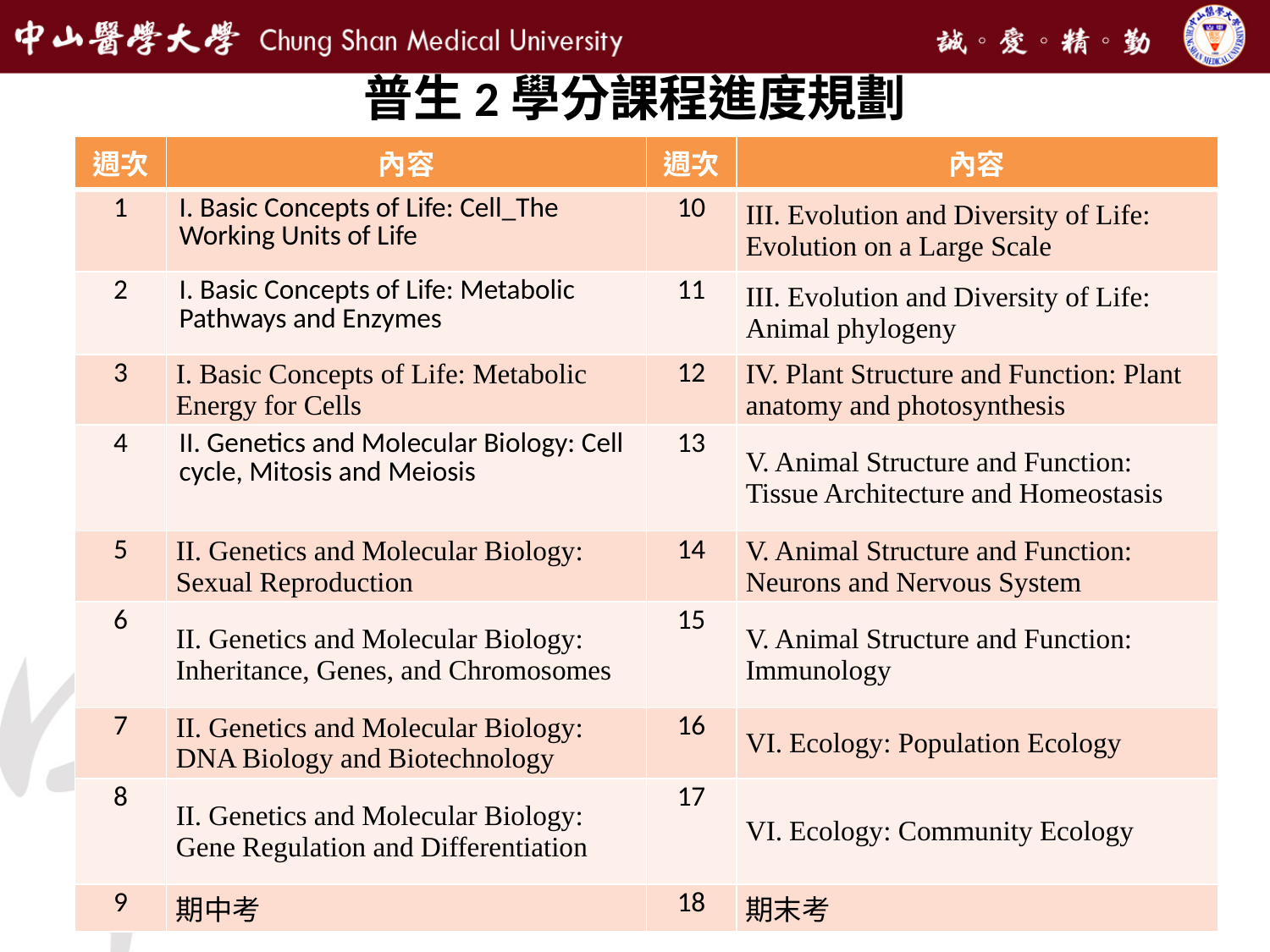

# 普生2學分課程進度規劃
| 週次 | 內容 | 週次 | 內容 |
| --- | --- | --- | --- |
| 1 | I. Basic Concepts of Life: Cell\_The Working Units of Life | 10 | III. Evolution and Diversity of Life: Evolution on a Large Scale |
| 2 | I. Basic Concepts of Life: Metabolic Pathways and Enzymes | 11 | III. Evolution and Diversity of Life: Animal phylogeny |
| 3 | I. Basic Concepts of Life: Metabolic Energy for Cells | 12 | IV. Plant Structure and Function: Plant anatomy and photosynthesis |
| 4 | II. Genetics and Molecular Biology: Cell cycle, Mitosis and Meiosis | 13 | V. Animal Structure and Function: Tissue Architecture and Homeostasis |
| 5 | II. Genetics and Molecular Biology: Sexual Reproduction | 14 | V. Animal Structure and Function: Neurons and Nervous System |
| 6 | II. Genetics and Molecular Biology: Inheritance, Genes, and Chromosomes | 15 | V. Animal Structure and Function: Immunology |
| 7 | II. Genetics and Molecular Biology: DNA Biology and Biotechnology | 16 | VI. Ecology: Population Ecology |
| 8 | II. Genetics and Molecular Biology: Gene Regulation and Differentiation | 17 | VI. Ecology: Community Ecology |
| 9 | 期中考 | 18 | 期末考 |